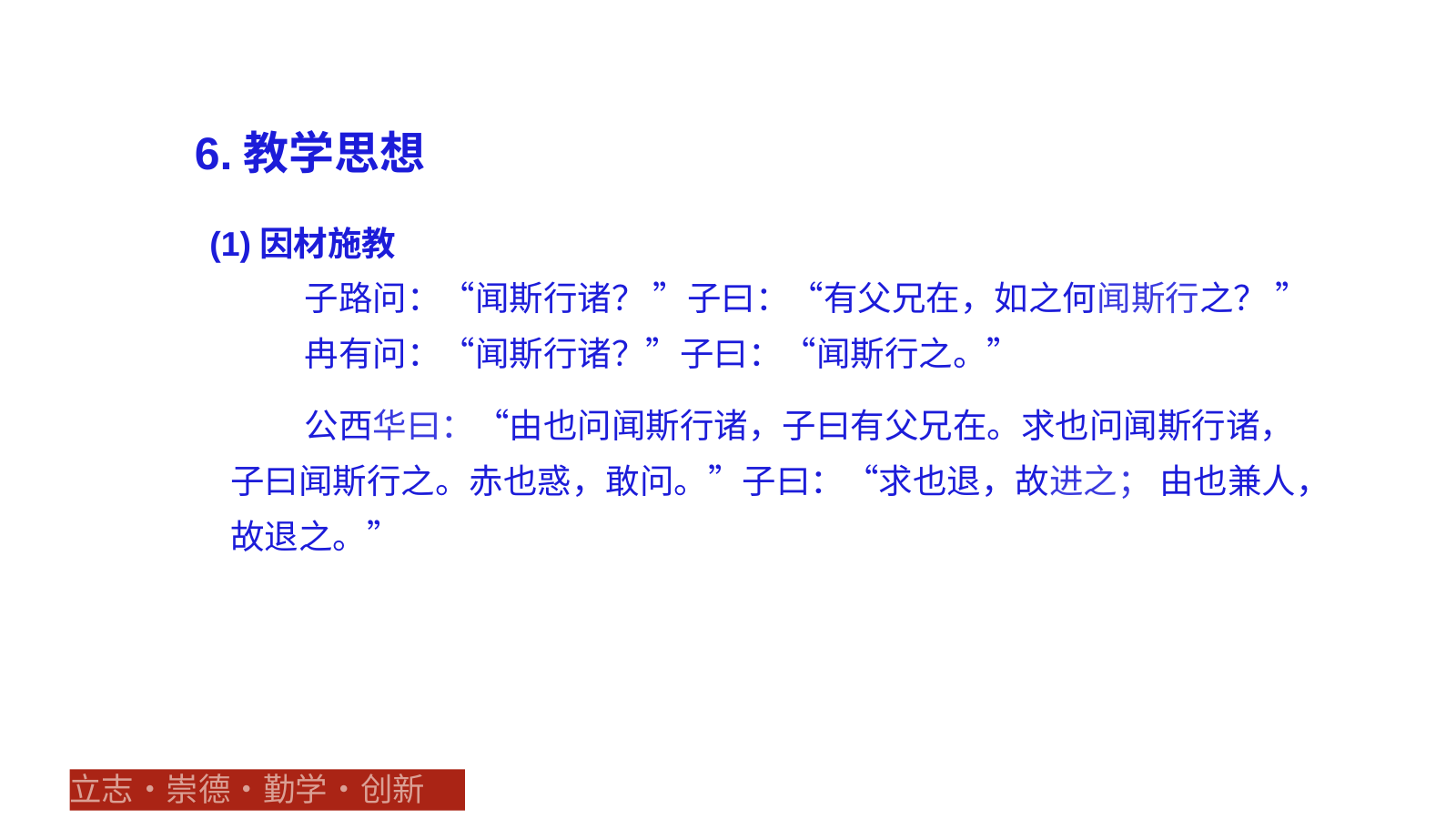

6.教学思想
(1)因材施教
子路问：“闻斯行诸？ ”子曰：“有父兄在，如之何闻斯行之？ ”
冉有问：“闻斯行诸？”子曰：“闻斯行之。”
公西华曰：“由也问闻斯行诸，子曰有父兄在。求也问闻斯行诸，子曰闻斯行之。赤也惑，敢问。”子曰：“求也退，故进之； 由也兼人，故退之。”
立志•崇德•勤学•创新